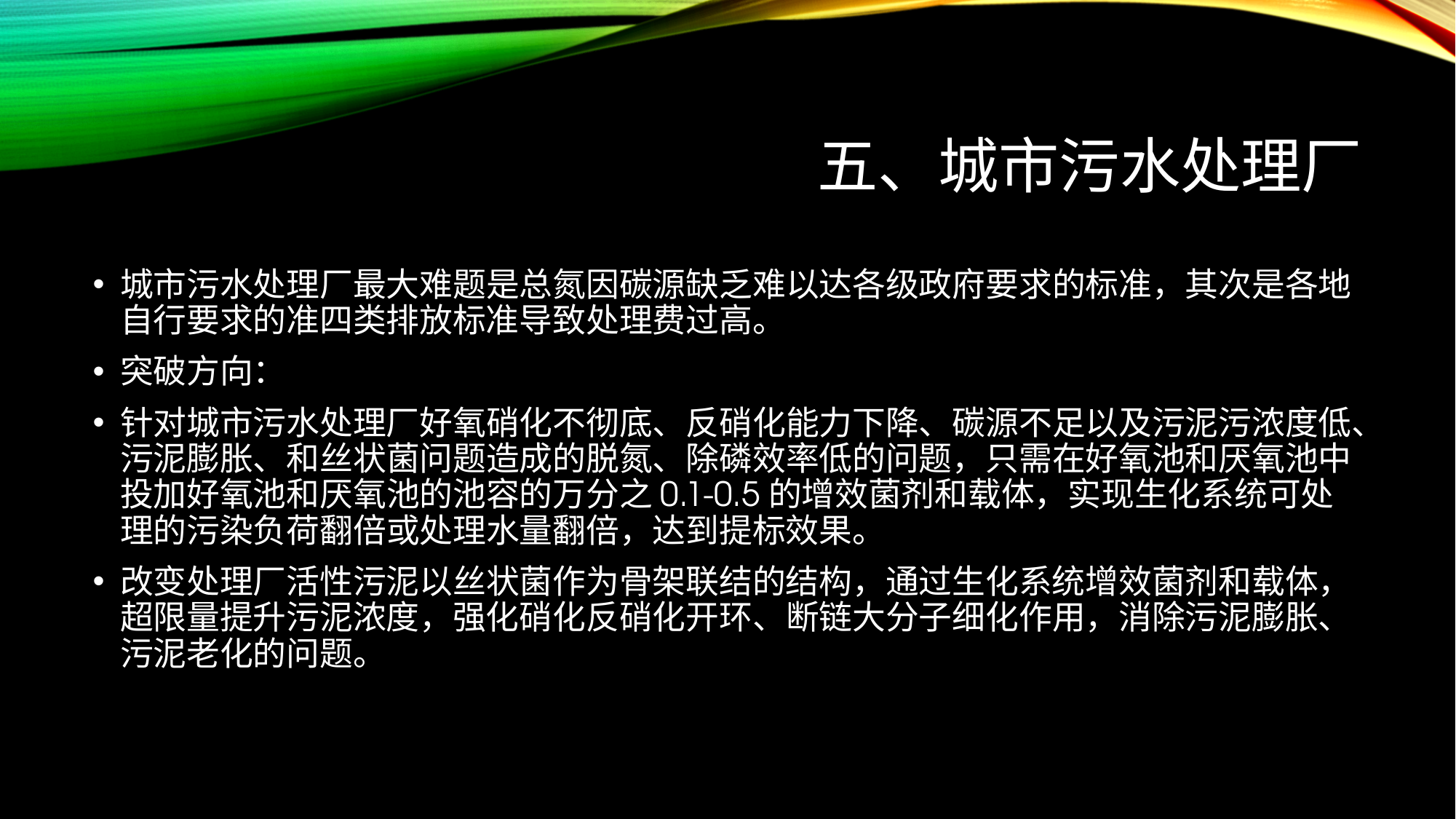

# 五、城市污水处理厂
城市污水处理厂最大难题是总氮因碳源缺乏难以达各级政府要求的标准，其次是各地自行要求的准四类排放标准导致处理费过高。
突破方向：
针对城市污水处理厂好氧硝化不彻底、反硝化能力下降、碳源不足以及污泥污浓度低、污泥膨胀、和丝状菌问题造成的脱氮、除磷效率低的问题，只需在好氧池和厌氧池中投加好氧池和厌氧池的池容的万分之0.1-0.5的增效菌剂和载体，实现生化系统可处理的污染负荷翻倍或处理水量翻倍，达到提标效果。
改变处理厂活性污泥以丝状菌作为骨架联结的结构，通过生化系统增效菌剂和载体，超限量提升污泥浓度，强化硝化反硝化开环、断链大分子细化作用，消除污泥膨胀、污泥老化的问题。